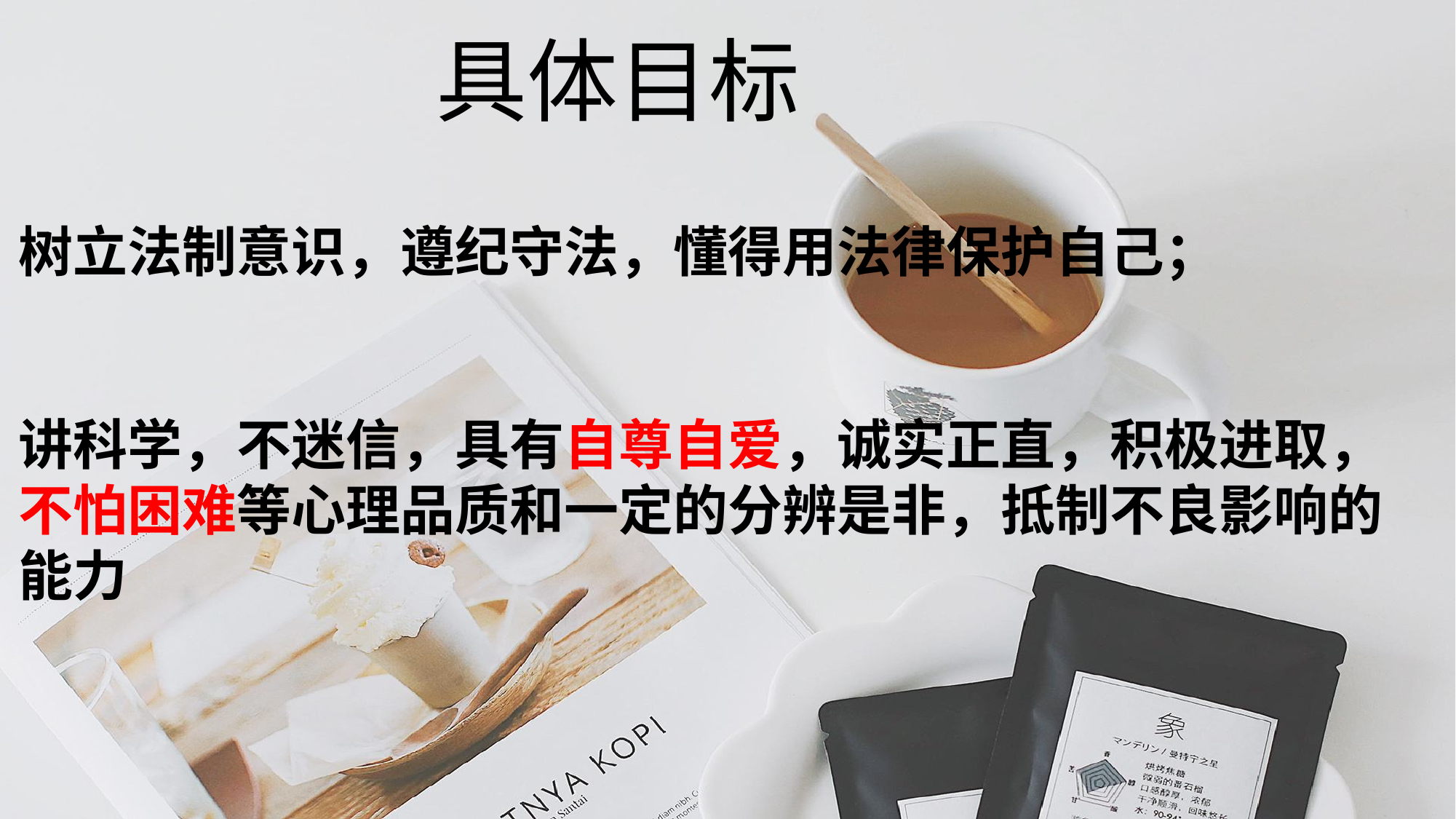

具体目标
树立法制意识，遵纪守法，懂得用法律保护自己；
讲科学，不迷信，具有自尊自爱，诚实正直，积极进取，不怕困难等心理品质和一定的分辨是非，抵制不良影响的能力